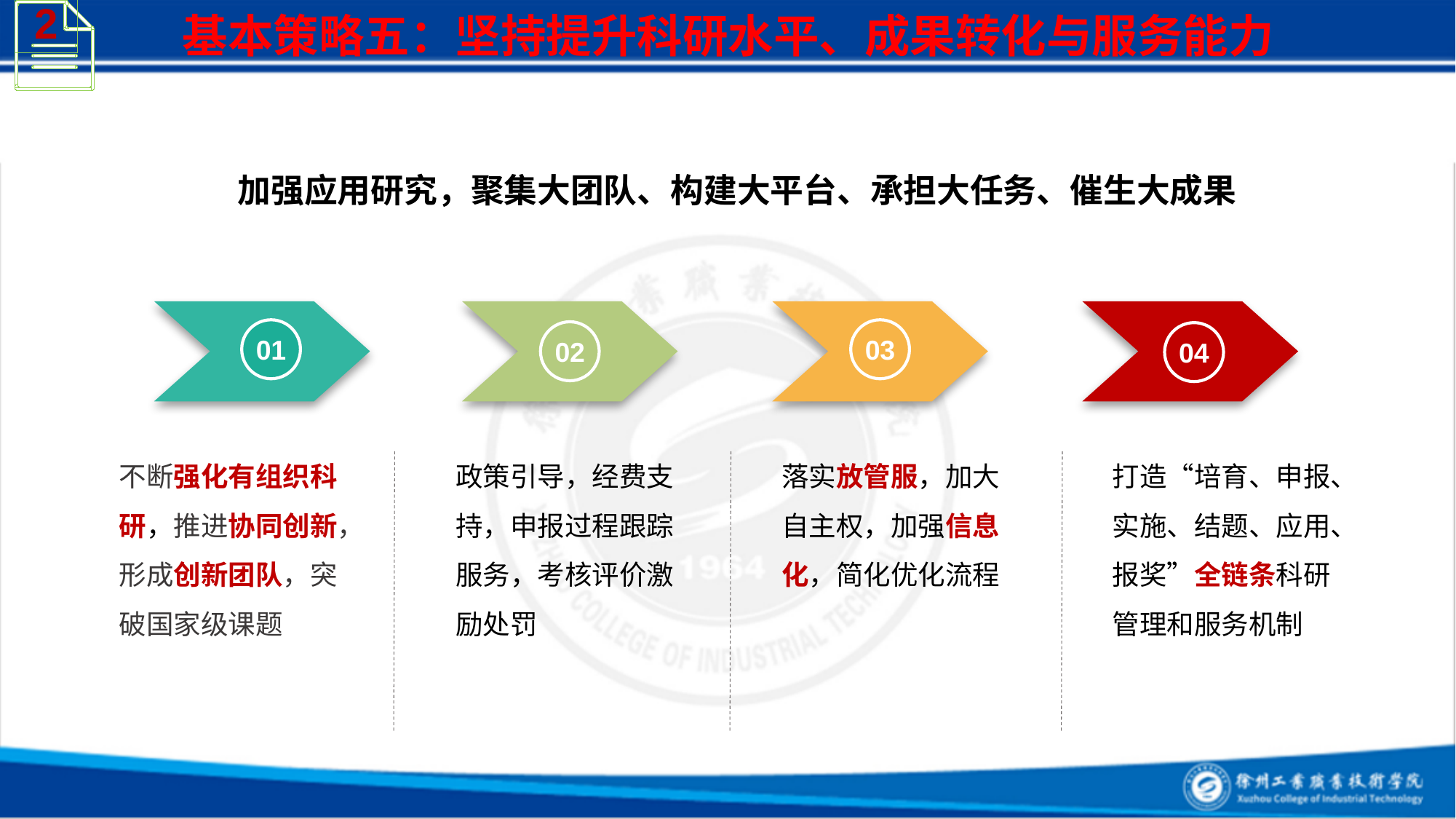

2
 基本策略五：坚持提升科研水平、成果转化与服务能力
加强应用研究，聚集大团队、构建大平台、承担大任务、催生大成果

01
03
02
04
不断强化有组织科研，推进协同创新，形成创新团队，突破国家级课题
政策引导，经费支持，申报过程跟踪服务，考核评价激励处罚
落实放管服，加大自主权，加强信息化，简化优化流程
打造“培育、申报、实施、结题、应用、报奖”全链条科研管理和服务机制